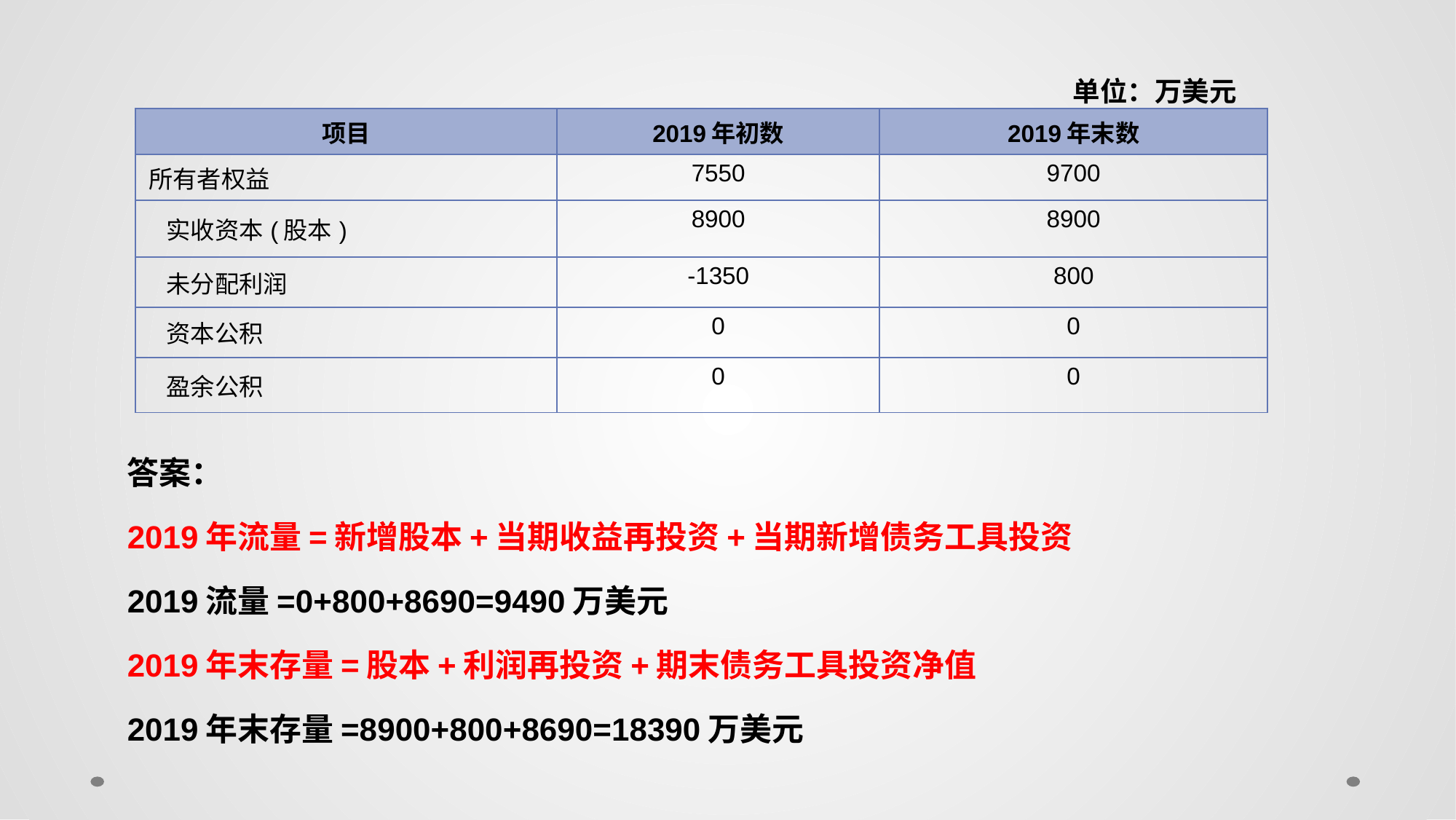

单位：万美元
| 项目 | 2019年初数 | 2019年末数 |
| --- | --- | --- |
| 所有者权益 | 7550 | 9700 |
| 实收资本(股本) | 8900 | 8900 |
| 未分配利润 | -1350 | 800 |
| 资本公积 | 0 | 0 |
| 盈余公积 | 0 | 0 |
答案：
2019年流量=新增股本+当期收益再投资+当期新增债务工具投资
2019流量=0+800+8690=9490万美元
2019年末存量=股本+利润再投资+期末债务工具投资净值
2019年末存量=8900+800+8690=18390万美元